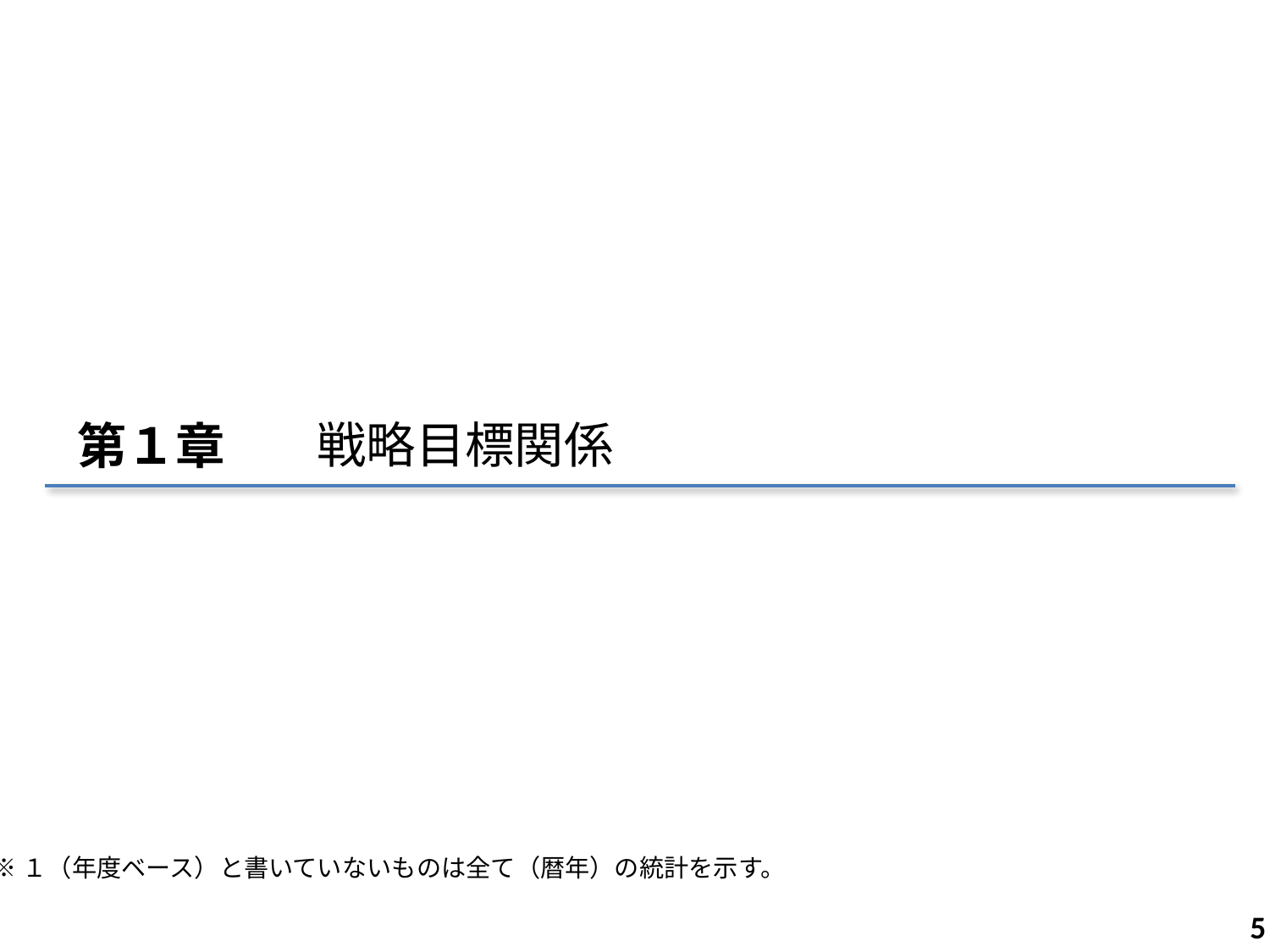

戦略目標関係
第１章
※１（年度ベース）と書いていないものは全て（暦年）の統計を示す。
5